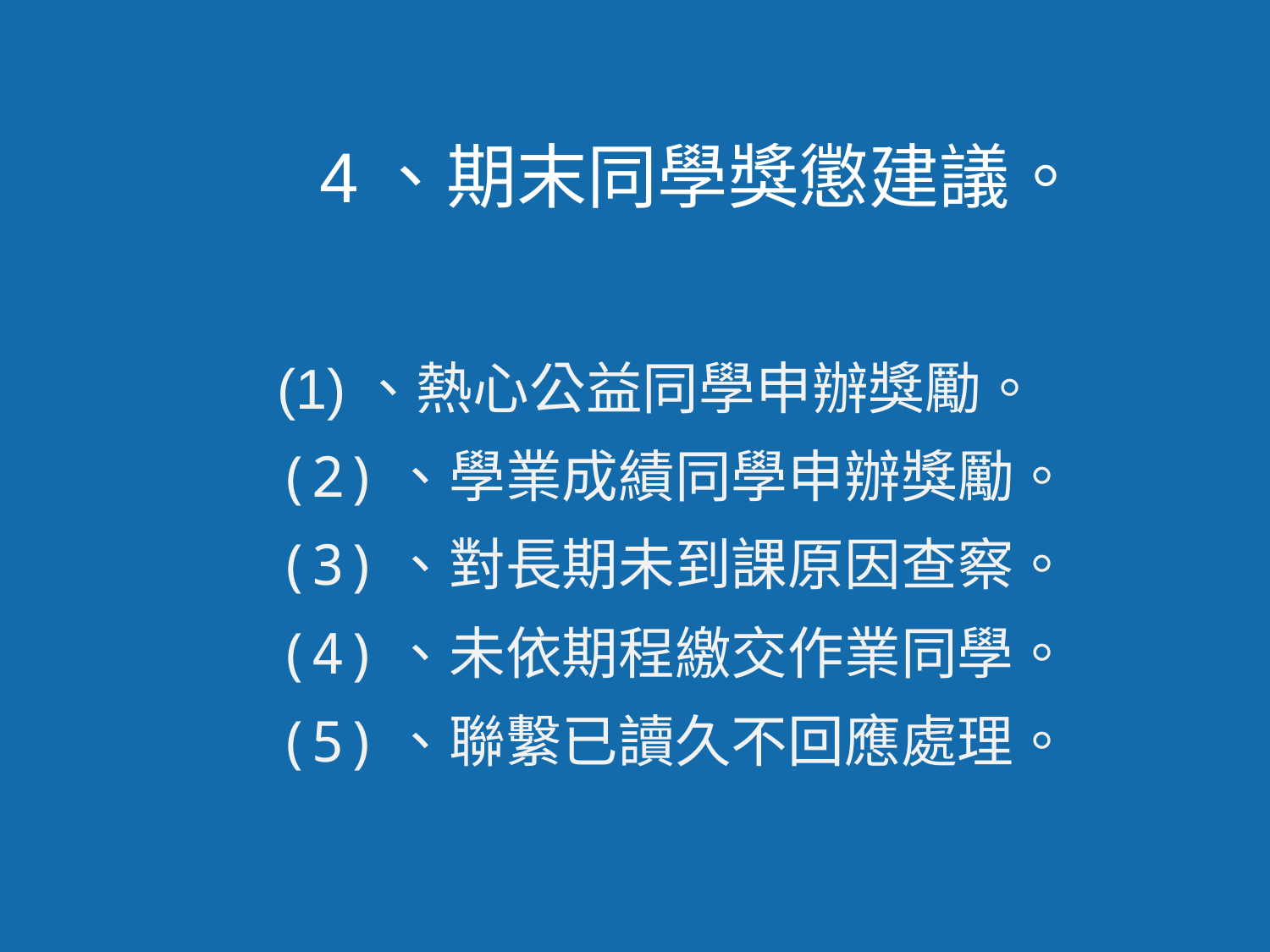

4、期末同學獎懲建議。
(1)、熱心公益同學申辦獎勵。
(2)、學業成績同學申辦獎勵。
(3)、對長期未到課原因查察。
(4)、未依期程繳交作業同學。
(5)、聯繫已讀久不回應處理。